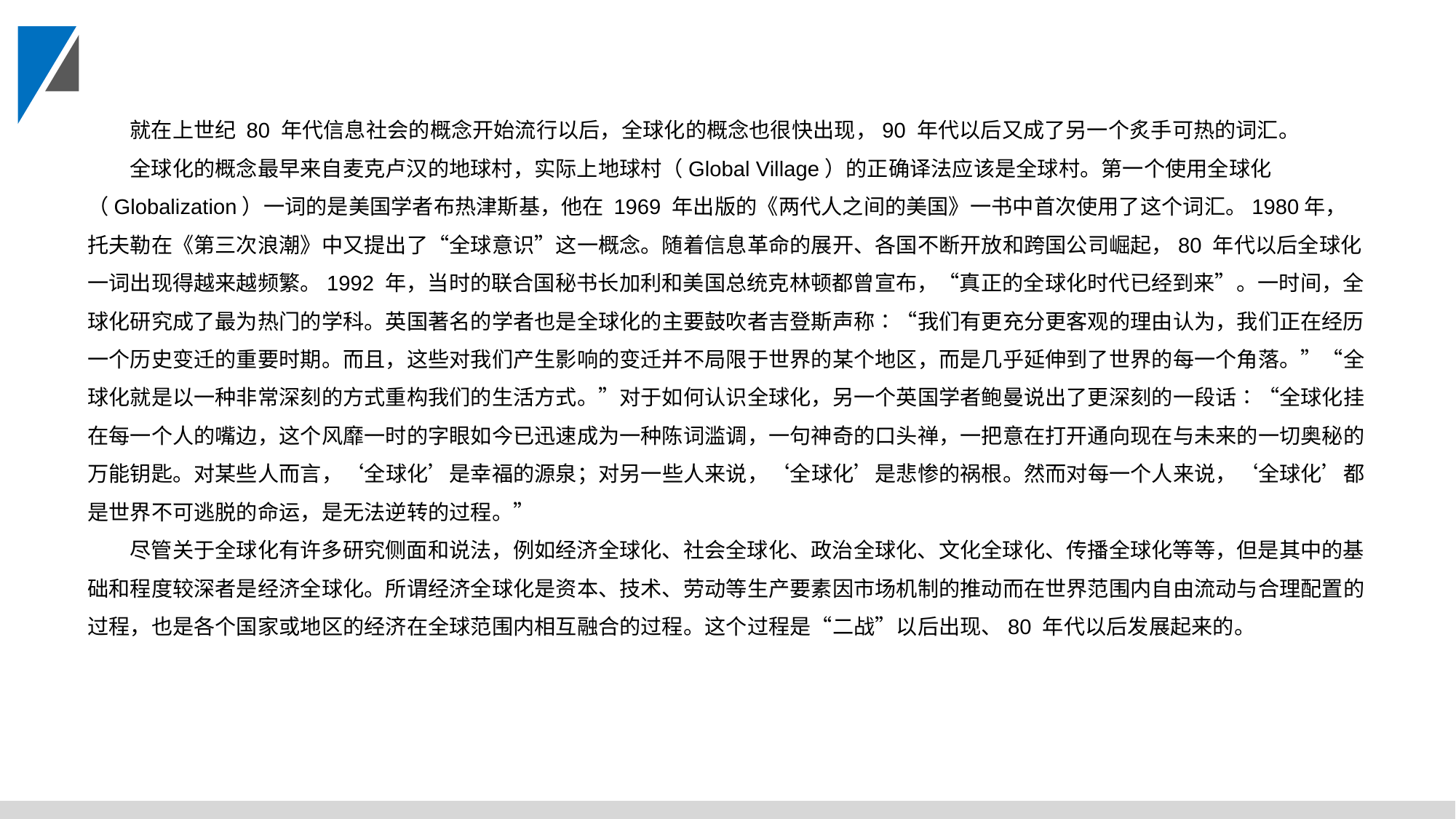

就在上世纪 80 年代信息社会的概念开始流行以后，全球化的概念也很快出现，90 年代以后又成了另一个炙手可热的词汇。
全球化的概念最早来自麦克卢汉的地球村，实际上地球村（Global Village）的正确译法应该是全球村。第一个使用全球化（Globalization）一词的是美国学者布热津斯基，他在 1969 年出版的《两代人之间的美国》一书中首次使用了这个词汇。1980年，托夫勒在《第三次浪潮》中又提出了“全球意识”这一概念。随着信息革命的展开、各国不断开放和跨国公司崛起，80 年代以后全球化一词出现得越来越频繁。1992 年，当时的联合国秘书长加利和美国总统克林顿都曾宣布，“真正的全球化时代已经到来”。一时间，全球化研究成了最为热门的学科。英国著名的学者也是全球化的主要鼓吹者吉登斯声称∶“我们有更充分更客观的理由认为，我们正在经历一个历史变迁的重要时期。而且，这些对我们产生影响的变迁并不局限于世界的某个地区，而是几乎延伸到了世界的每一个角落。”“全球化就是以一种非常深刻的方式重构我们的生活方式。”对于如何认识全球化，另一个英国学者鲍曼说出了更深刻的一段话∶“全球化挂在每一个人的嘴边，这个风靡一时的字眼如今已迅速成为一种陈词滥调，一句神奇的口头禅，一把意在打开通向现在与未来的一切奥秘的万能钥匙。对某些人而言，‘全球化’是幸福的源泉；对另一些人来说，‘全球化’是悲惨的祸根。然而对每一个人来说，‘全球化’都是世界不可逃脱的命运，是无法逆转的过程。”
尽管关于全球化有许多研究侧面和说法，例如经济全球化、社会全球化、政治全球化、文化全球化、传播全球化等等，但是其中的基础和程度较深者是经济全球化。所谓经济全球化是资本、技术、劳动等生产要素因市场机制的推动而在世界范围内自由流动与合理配置的过程，也是各个国家或地区的经济在全球范围内相互融合的过程。这个过程是“二战”以后出现、80 年代以后发展起来的。